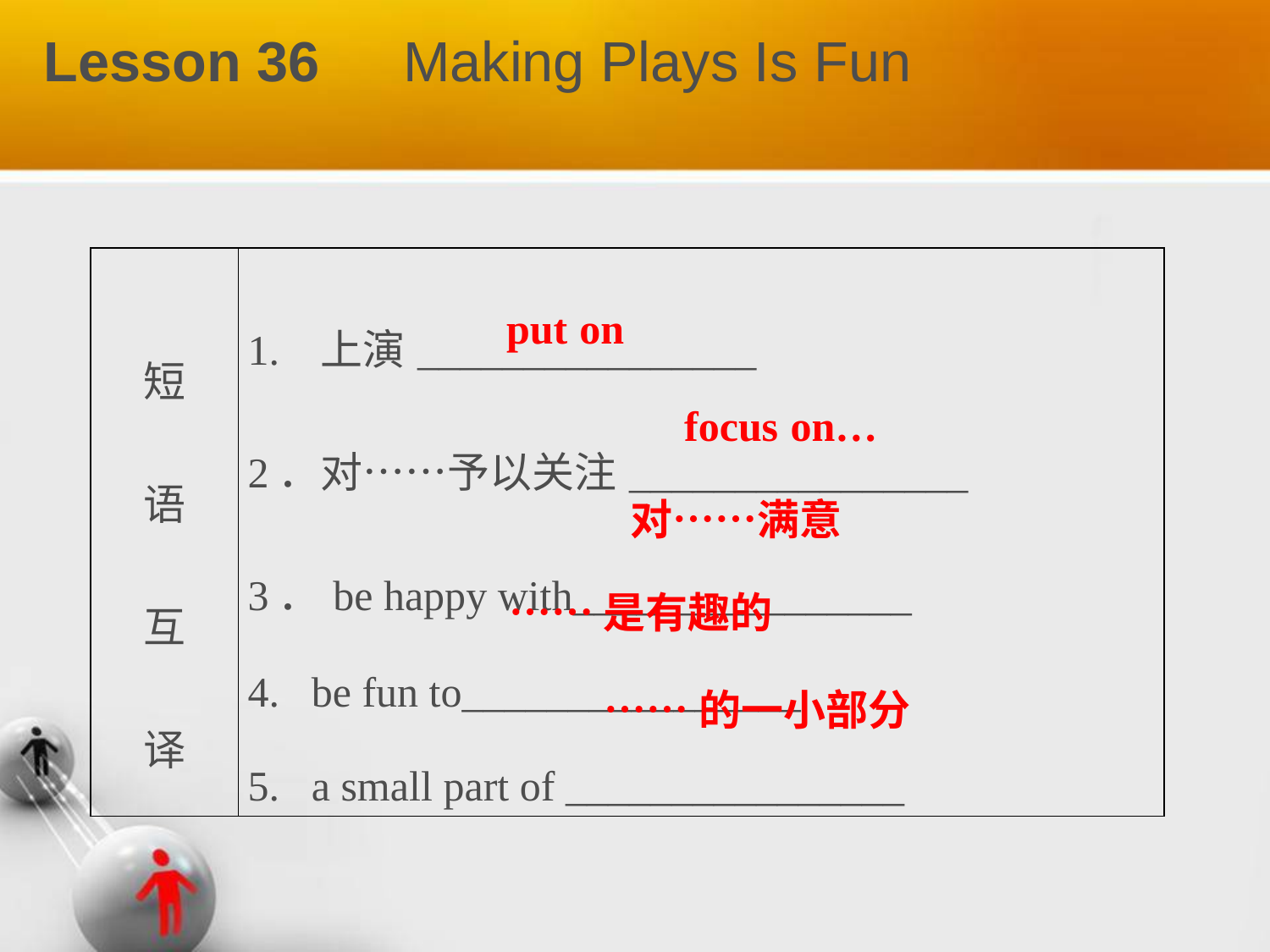

Lesson 36　Making Plays Is Fun
#
| 短 语 互 译 | 1. 上演\_\_\_\_\_\_\_\_\_\_\_\_\_\_\_\_ 2．对……予以关注\_\_\_\_\_\_\_\_\_\_\_\_\_\_\_\_ 3．be happy with\_\_\_\_\_\_\_\_\_\_\_\_\_\_\_\_ 4. be fun to\_\_\_\_\_\_\_\_\_\_\_\_\_\_\_\_ 5. a small part of \_\_\_\_\_\_\_\_\_\_\_\_\_\_\_\_ |
| --- | --- |
put on
focus on…
对……满意
……是有趣的
……的一小部分